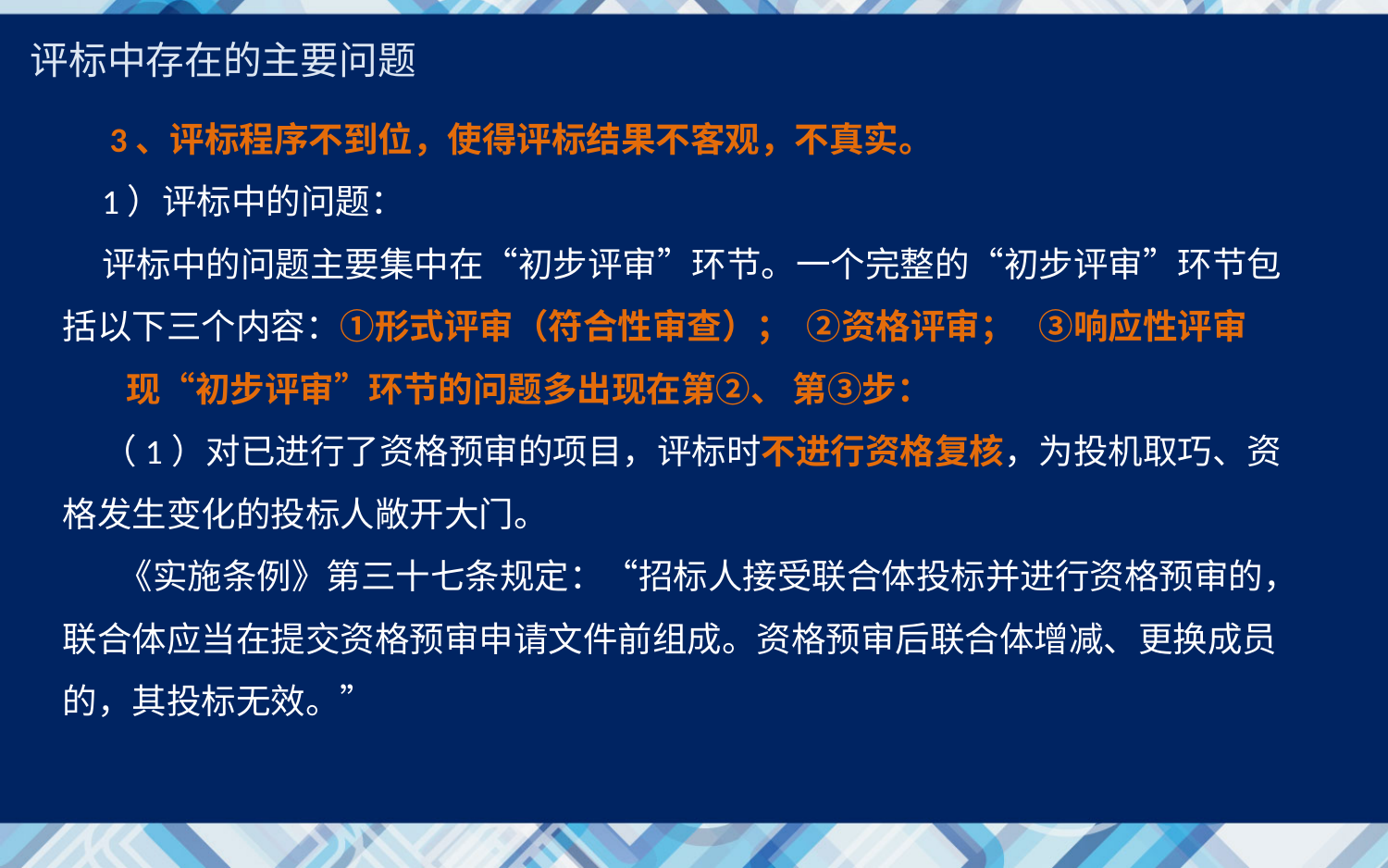

评标中存在的主要问题
      3、评标程序不到位，使得评标结果不客观，不真实。
     1）评标中的问题：
    评标中的问题主要集中在“初步评审”环节。一个完整的“初步评审”环节包括以下三个内容：①形式评审（符合性审查）；  ②资格评审；   ③响应性评审
       现“初步评审”环节的问题多出现在第②、 第③步：
    （1）对已进行了资格预审的项目，评标时不进行资格复核，为投机取巧、资格发生变化的投标人敞开大门。
      《实施条例》第三十七条规定：“招标人接受联合体投标并进行资格预审的，联合体应当在提交资格预审申请文件前组成。资格预审后联合体增减、更换成员的，其投标无效。”